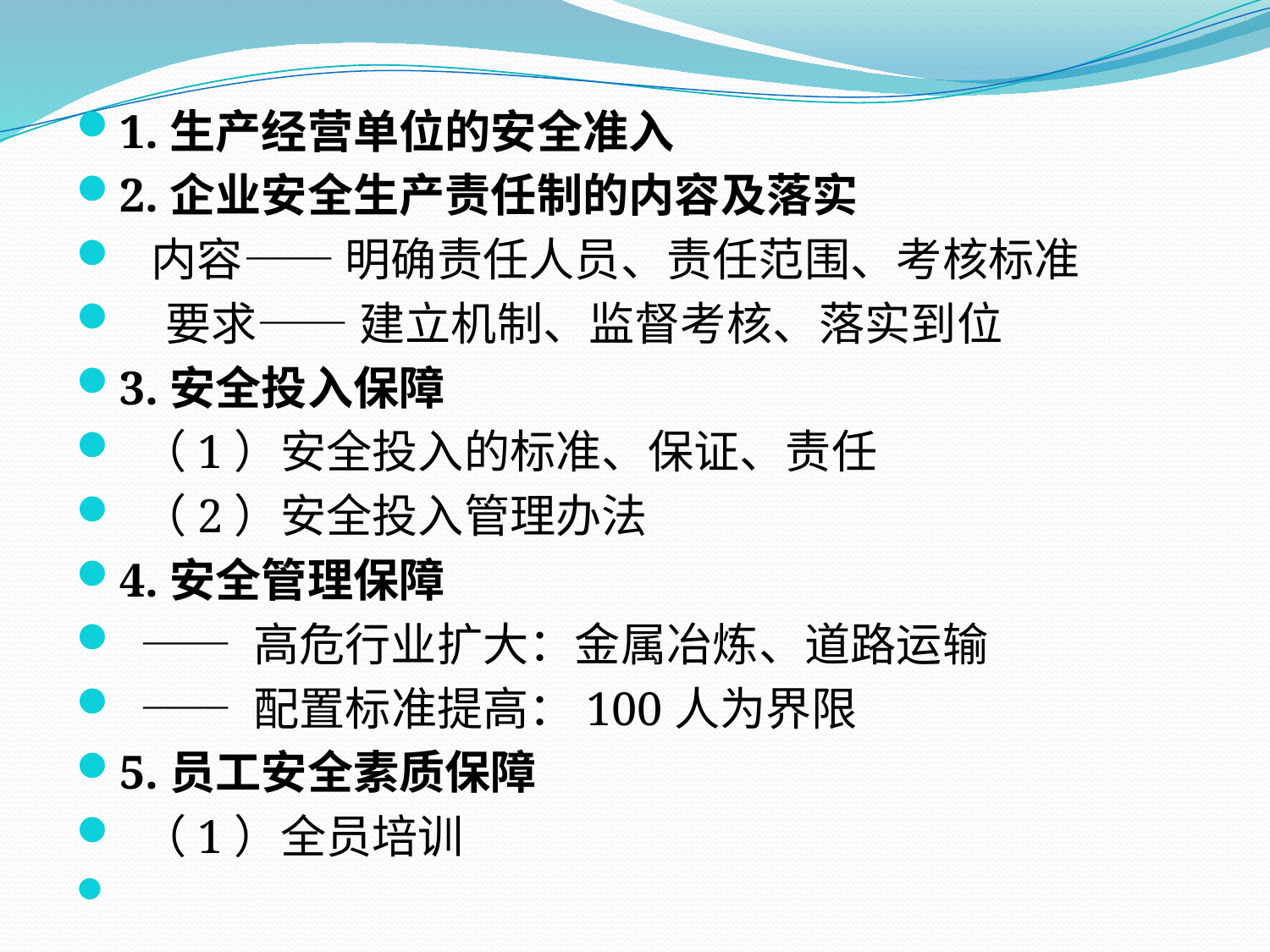

1.生产经营单位的安全准入
2.企业安全生产责任制的内容及落实
  内容—— 明确责任人员、责任范围、考核标准
　要求—— 建立机制、监督考核、落实到位
3.安全投入保障
 （1）安全投入的标准、保证、责任
 （2）安全投入管理办法
4.安全管理保障
  —— 高危行业扩大：金属冶炼、道路运输
  —— 配置标准提高：100人为界限
5.员工安全素质保障
 （1）全员培训